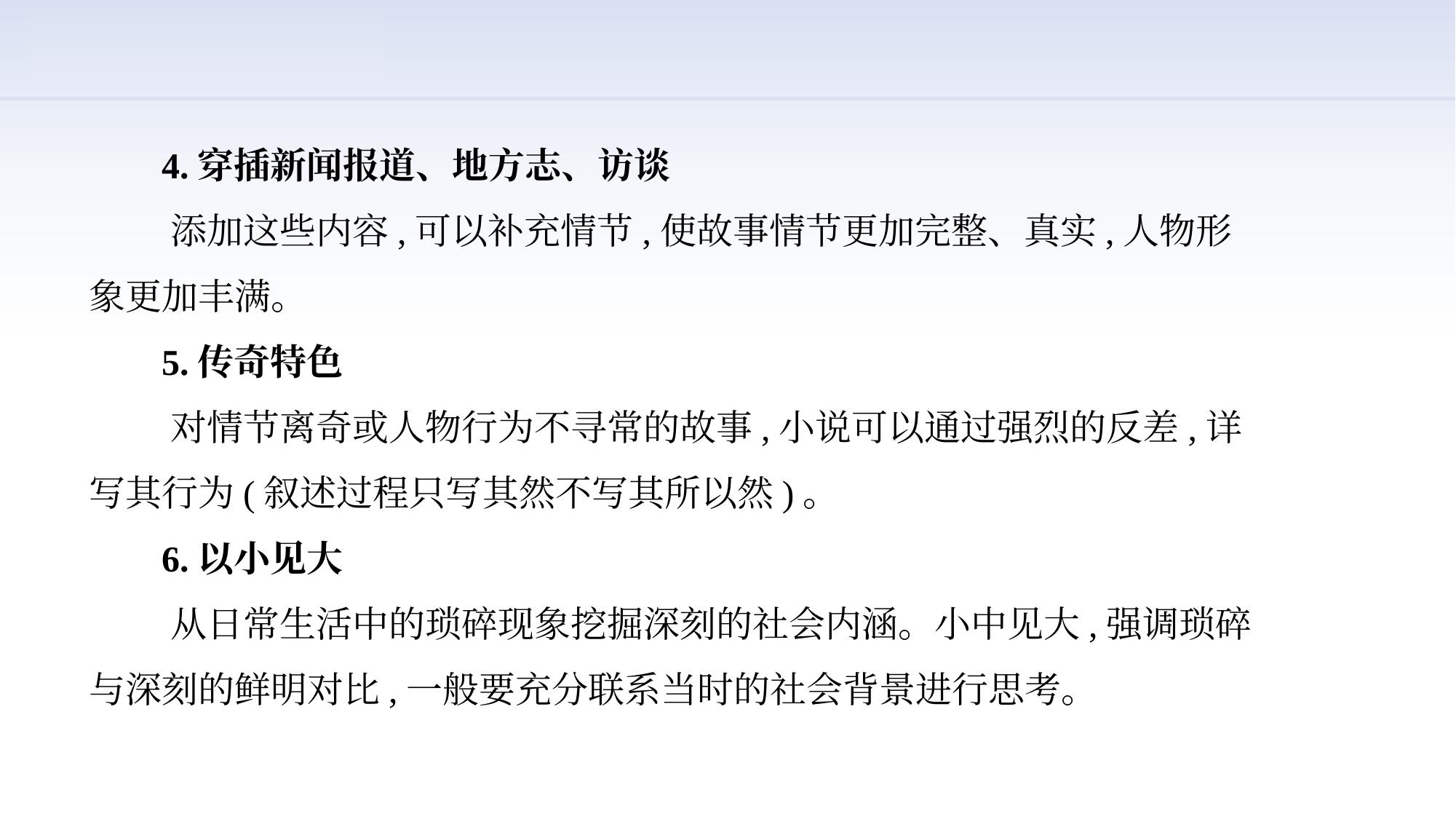

4.穿插新闻报道、地方志、访谈
        添加这些内容,可以补充情节,使故事情节更加完整、真实,人物形象更加丰满。
        5.传奇特色
        对情节离奇或人物行为不寻常的故事,小说可以通过强烈的反差,详写其行为(叙述过程只写其然不写其所以然)。
        6.以小见大
        从日常生活中的琐碎现象挖掘深刻的社会内涵。小中见大,强调琐碎与深刻的鲜明对比,一般要充分联系当时的社会背景进行思考。